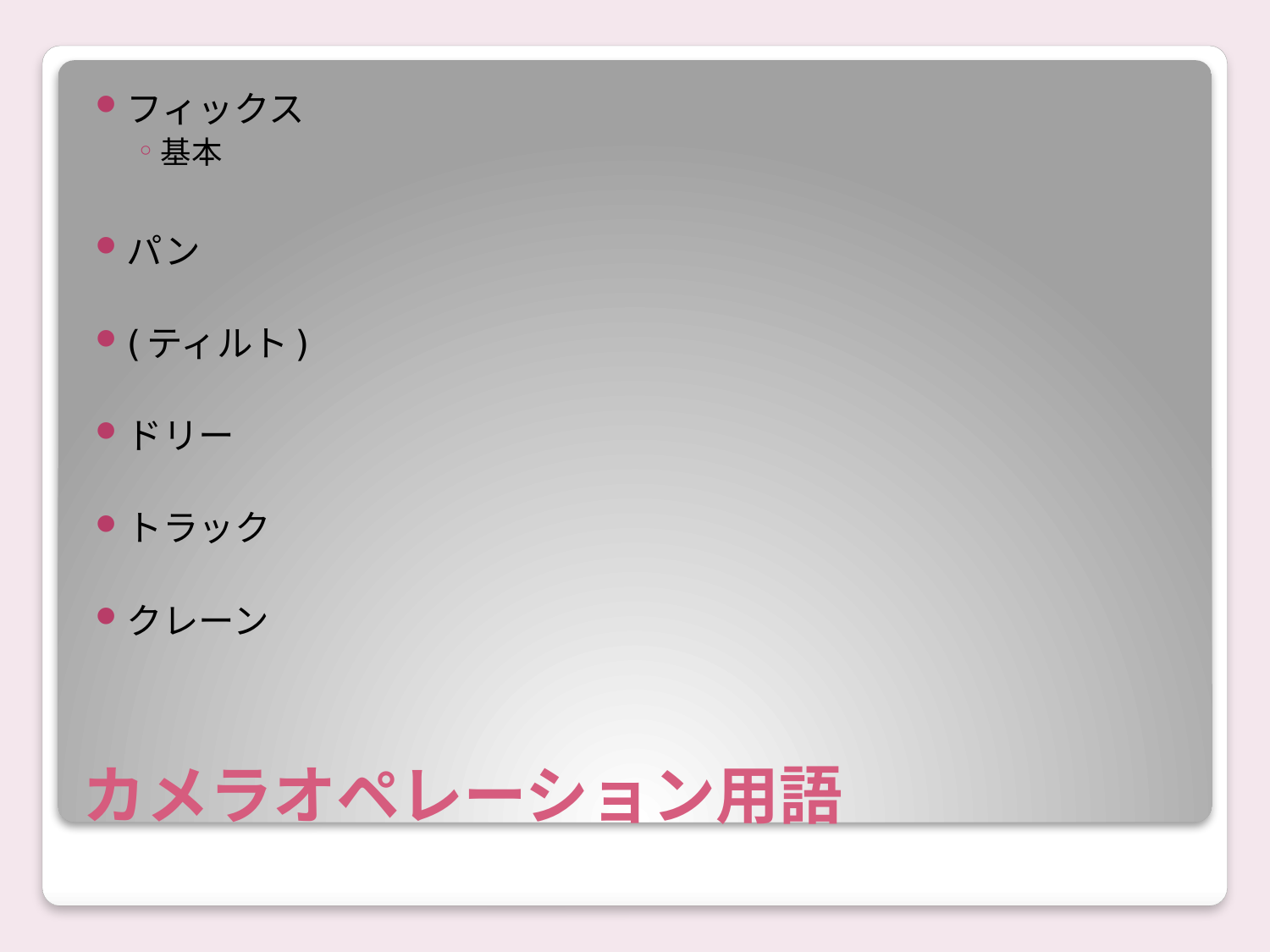

フィックス
基本

パン

(ティルト)

ドリー

トラック

クレーン
# カメラオペレーション用語